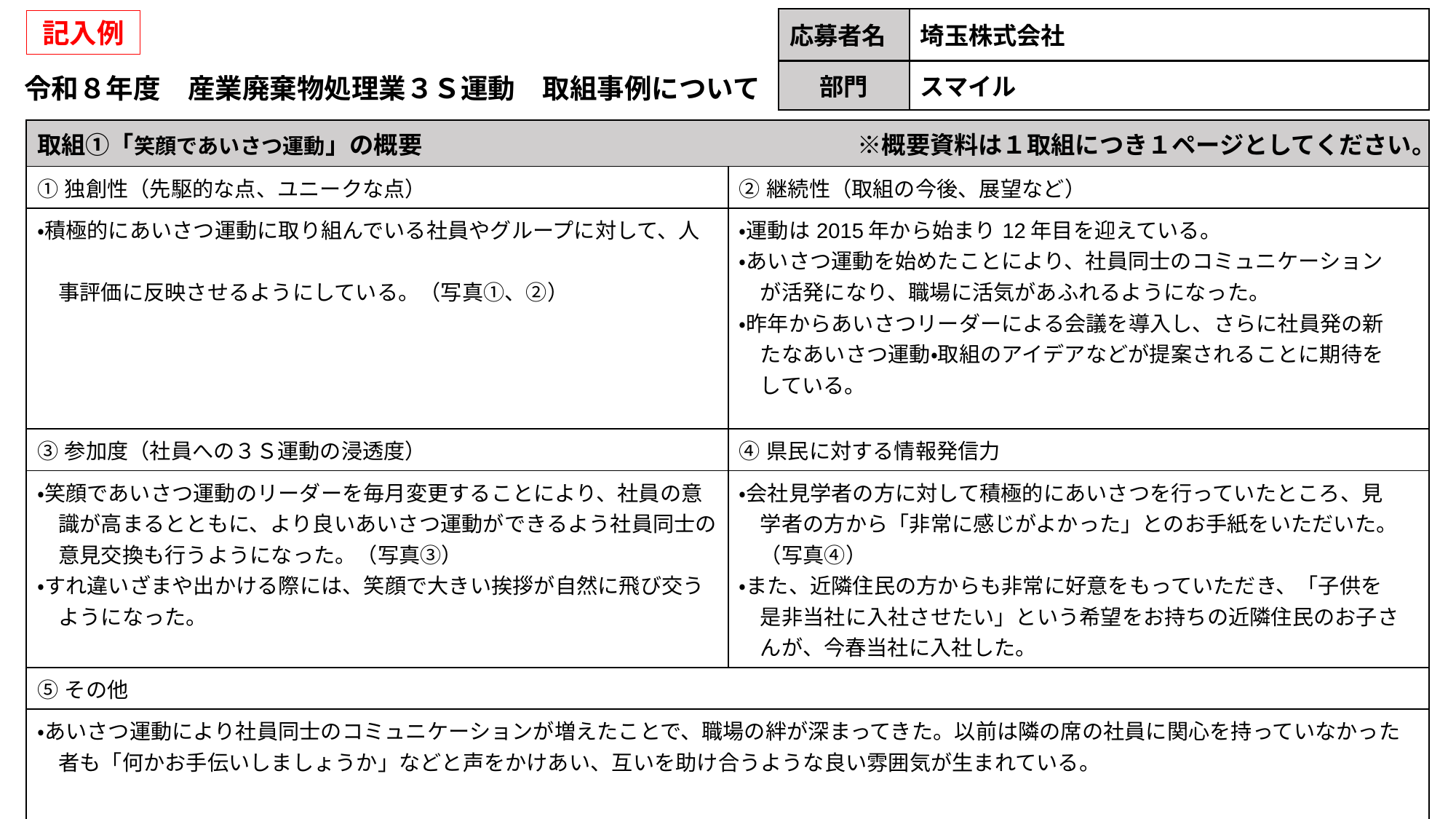

| 応募者名 | 埼玉株式会社 |
| --- | --- |
記入例
| 部門 | スマイル |
| --- | --- |
令和８年度　産業廃棄物処理業３Ｓ運動　取組事例について
| 取組①「笑顔であいさつ運動」の概要　　　　　　　　　　　　　　　　　　※概要資料は１取組につき１ページとしてください。 |  |
| --- | --- |
| ①独創性（先駆的な点、ユニークな点） | ②継続性（取組の今後、展望など） |
| ・積極的にあいさつ運動に取り組んでいる社員やグループに対して、人　　 　事評価に反映させるようにしている。（写真➀、②） | ・運動は2015年から始まり12年目を迎えている。 ・あいさつ運動を始めたことにより、社員同士のコミュニケーション　 　が活発になり、職場に活気があふれるようになった。 ・昨年からあいさつリーダーによる会議を導入し、さらに社員発の新　 　たなあいさつ運動・取組のアイデアなどが提案されることに期待を　 　している。 |
| ③参加度（社員への３Ｓ運動の浸透度） | ④県民に対する情報発信力 |
| ・笑顔であいさつ運動のリーダーを毎月変更することにより、社員の意 　識が高まるとともに、より良いあいさつ運動ができるよう社員同士の 　意見交換も行うようになった。（写真③） ・すれ違いざまや出かける際には、笑顔で大きい挨拶が自然に飛び交う 　ようになった。 | ・会社見学者の方に対して積極的にあいさつを行っていたところ、見 　学者の方から「非常に感じがよかった」とのお手紙をいただいた。 　（写真④） ・また、近隣住民の方からも非常に好意をもっていただき、「子供を 　是非当社に入社させたい」という希望をお持ちの近隣住民のお子さ 　んが、今春当社に入社した。 |
| ⑤その他 |  |
| ・あいさつ運動により社員同士のコミュニケーションが増えたことで、職場の絆が深まってきた。以前は隣の席の社員に関心を持っていなかった 　者も「何かお手伝いしましょうか」などと声をかけあい、互いを助け合うような良い雰囲気が生まれている。 |  |